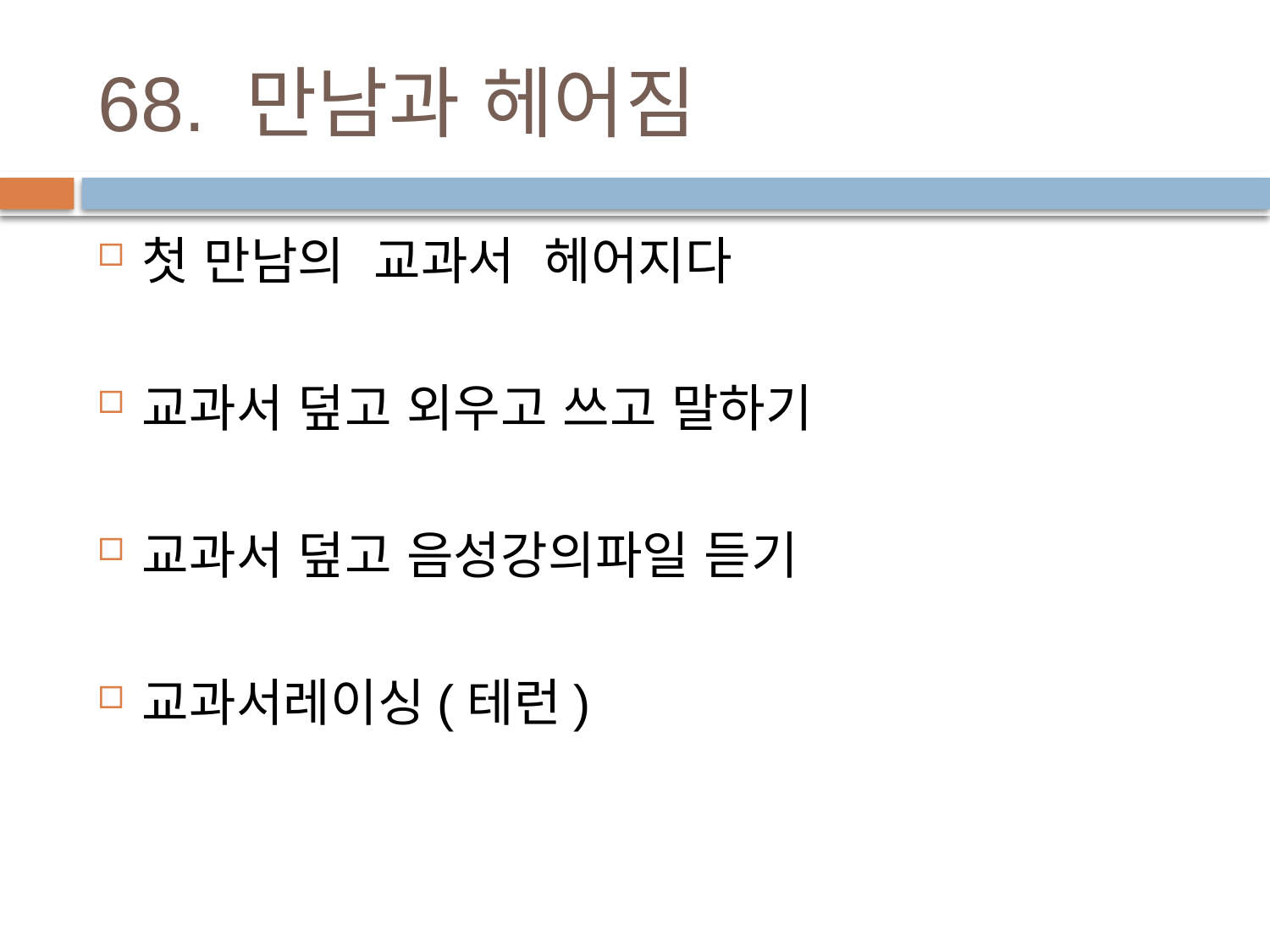

# 68. 만남과 헤어짐
첫 만남의  교과서  헤어지다

교과서 덮고 외우고 쓰고 말하기

교과서 덮고 음성강의파일 듣기

교과서레이싱(테런)